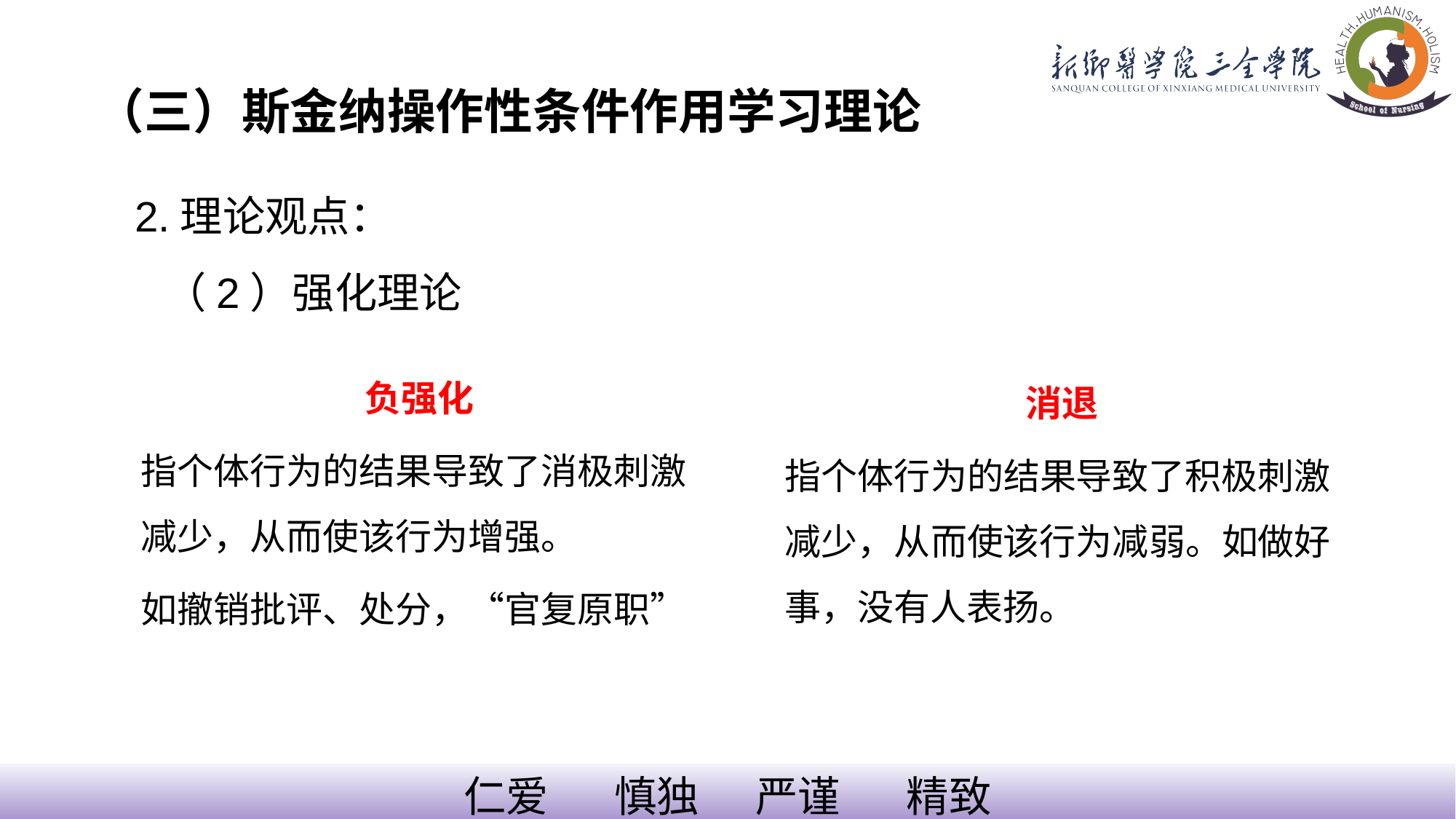

（三）斯金纳操作性条件作用学习理论
2.理论观点：
  （2）强化理论
负强化
指个体行为的结果导致了消极刺激减少，从而使该行为增强。
如撤销批评、处分，“官复原职”

消退
指个体行为的结果导致了积极刺激减少，从而使该行为减弱。如做好事，没有人表扬。